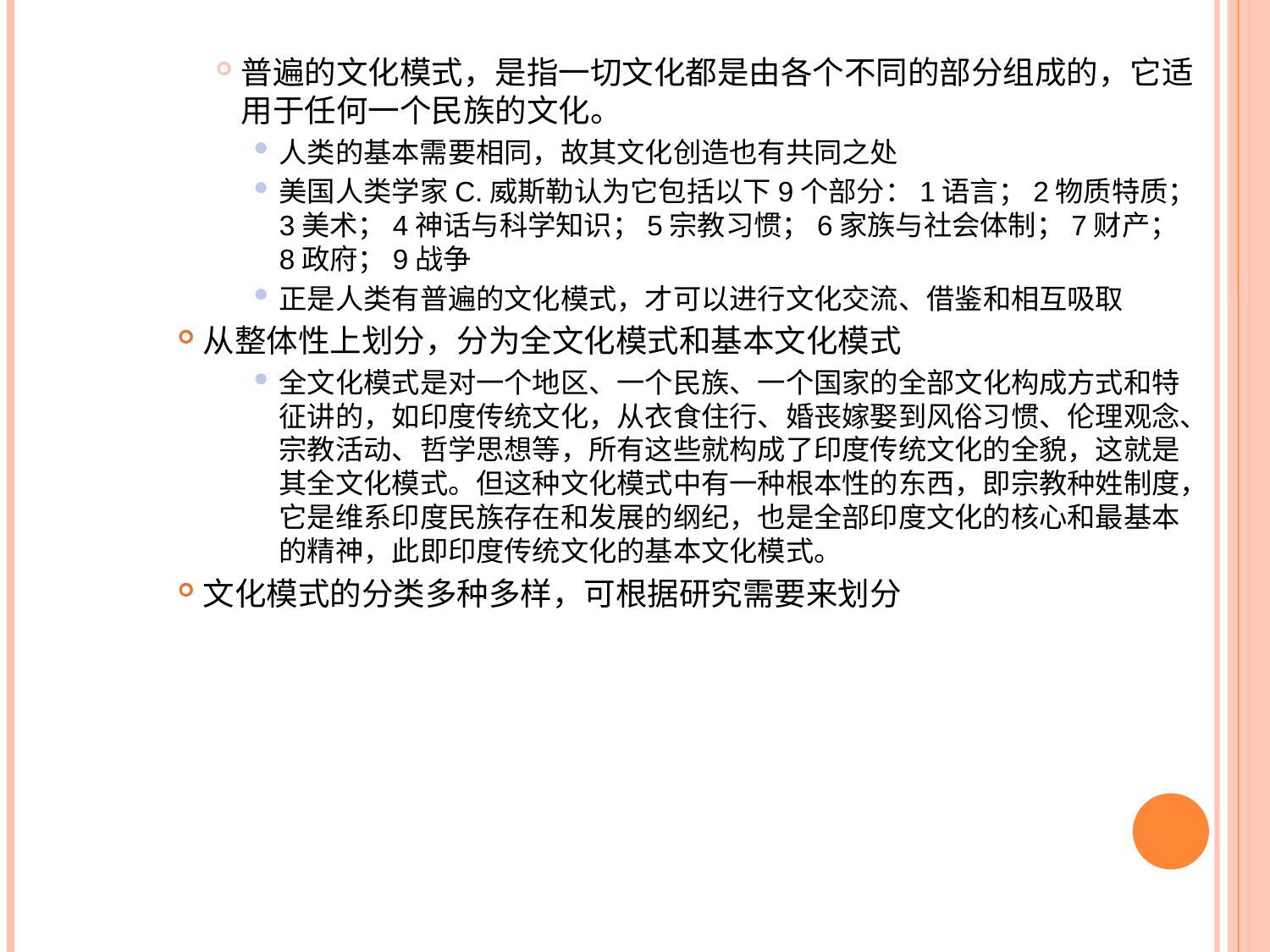

普遍的文化模式，是指一切文化都是由各个不同的部分组成的，它适用于任何一个民族的文化。
人类的基本需要相同，故其文化创造也有共同之处
美国人类学家C.威斯勒认为它包括以下9个部分：1语言；2物质特质；3美术；4神话与科学知识；5宗教习惯；6家族与社会体制；7财产；8政府；9战争
正是人类有普遍的文化模式，才可以进行文化交流、借鉴和相互吸取
从整体性上划分，分为全文化模式和基本文化模式
全文化模式是对一个地区、一个民族、一个国家的全部文化构成方式和特征讲的，如印度传统文化，从衣食住行、婚丧嫁娶到风俗习惯、伦理观念、宗教活动、哲学思想等，所有这些就构成了印度传统文化的全貌，这就是其全文化模式。但这种文化模式中有一种根本性的东西，即宗教种姓制度，它是维系印度民族存在和发展的纲纪，也是全部印度文化的核心和最基本的精神，此即印度传统文化的基本文化模式。
文化模式的分类多种多样，可根据研究需要来划分